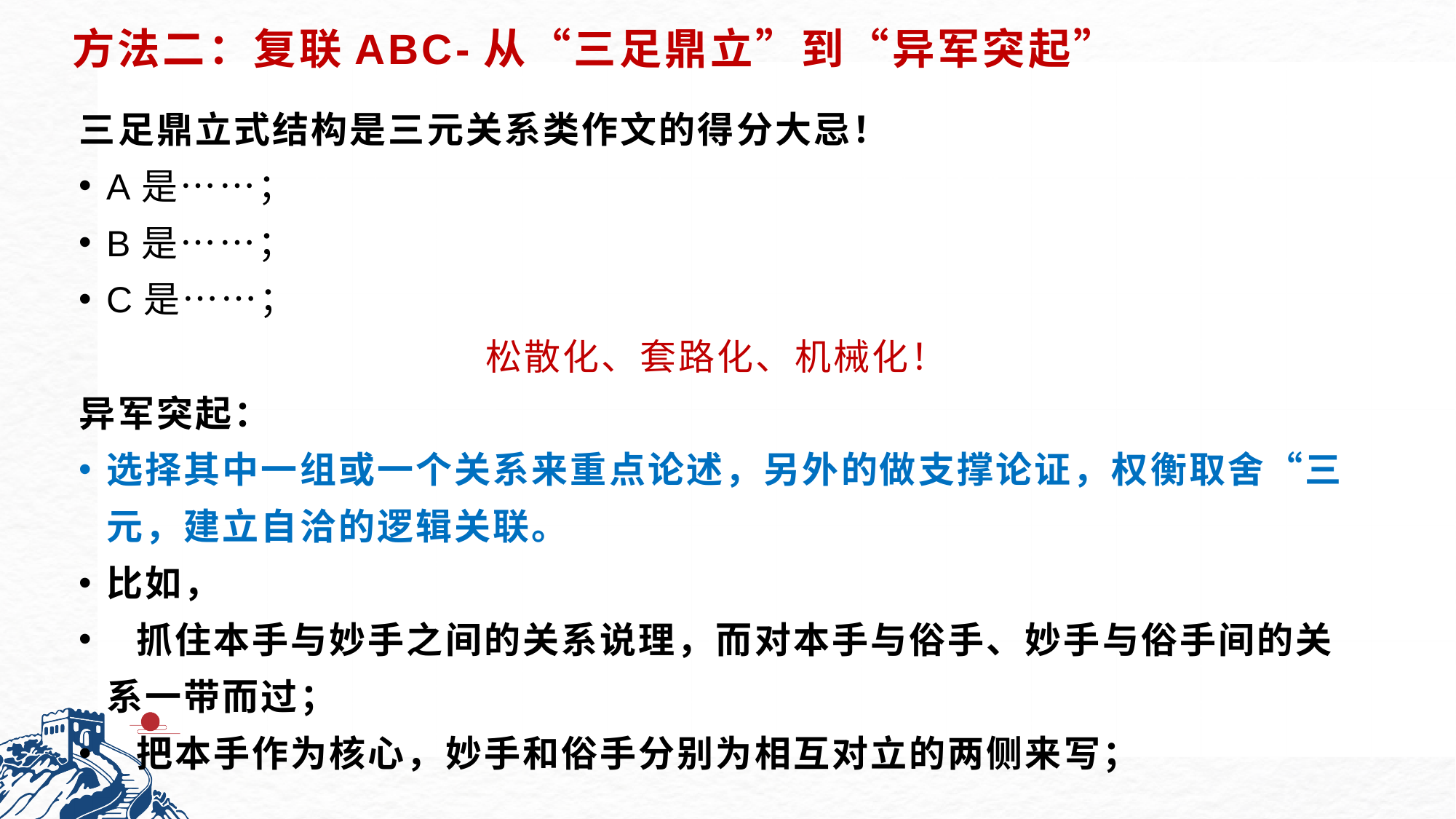

# 方法二：复联ABC-从“三足鼎立”到“异军突起”
三足鼎立式结构是三元关系类作文的得分大忌！
A是……；
B是……；
C是……；
松散化、套路化、机械化！
异军突起：
选择其中一组或一个关系来重点论述，另外的做支撑论证，权衡取舍“三元，建立自洽的逻辑关联。
比如，
  抓住本手与妙手之间的关系说理，而对本手与俗手、妙手与俗手间的关系一带而过；
  把本手作为核心，妙手和俗手分别为相互对立的两侧来写；